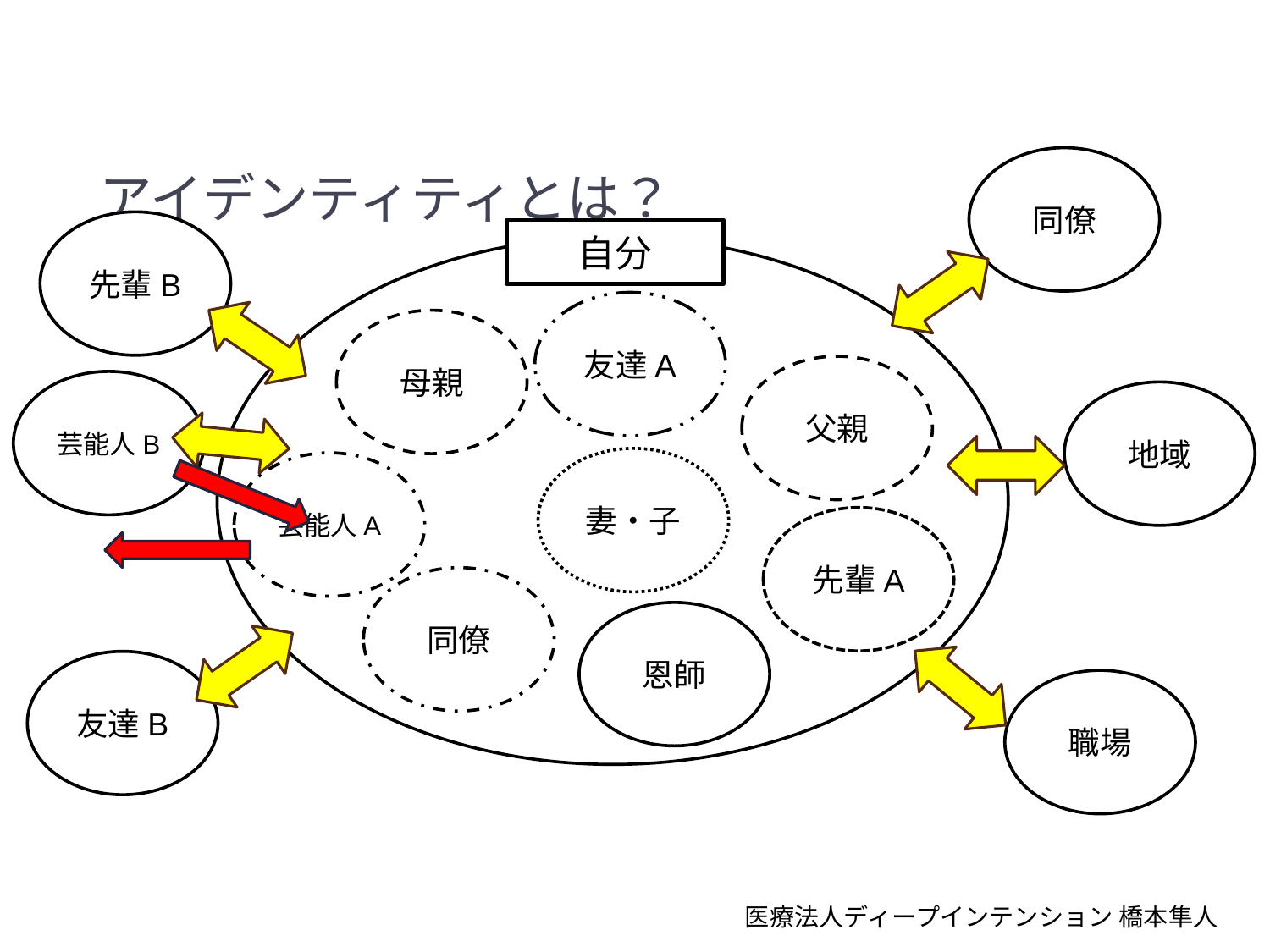

同僚
# アイデンティティとは？
先輩B
自分

友達A
母親

父親
芸能人B
地域

妻・子
芸能人A

先輩A

同僚
恩師

友達B

職場
医療法人ディープインテンション 橋本隼人